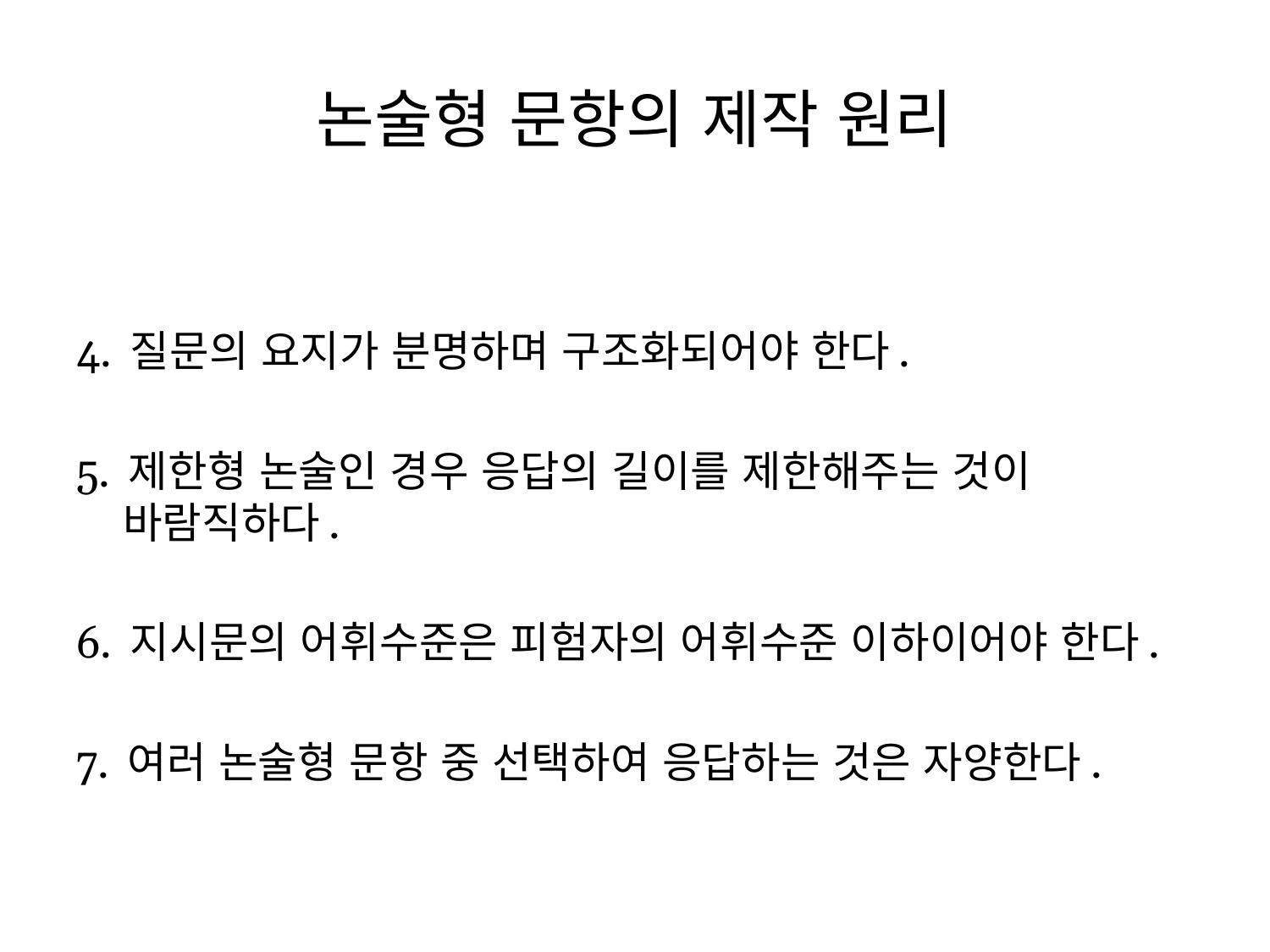

# 논술형 문항의 제작 원리

4. 질문의 요지가 분명하며 구조화되어야 한다.

5. 제한형 논술인 경우 응답의 길이를 제한해주는 것이 바람직하다.

6. 지시문의 어휘수준은 피험자의 어휘수준 이하이어야 한다.

7. 여러 논술형 문항 중 선택하여 응답하는 것은 자양한다.